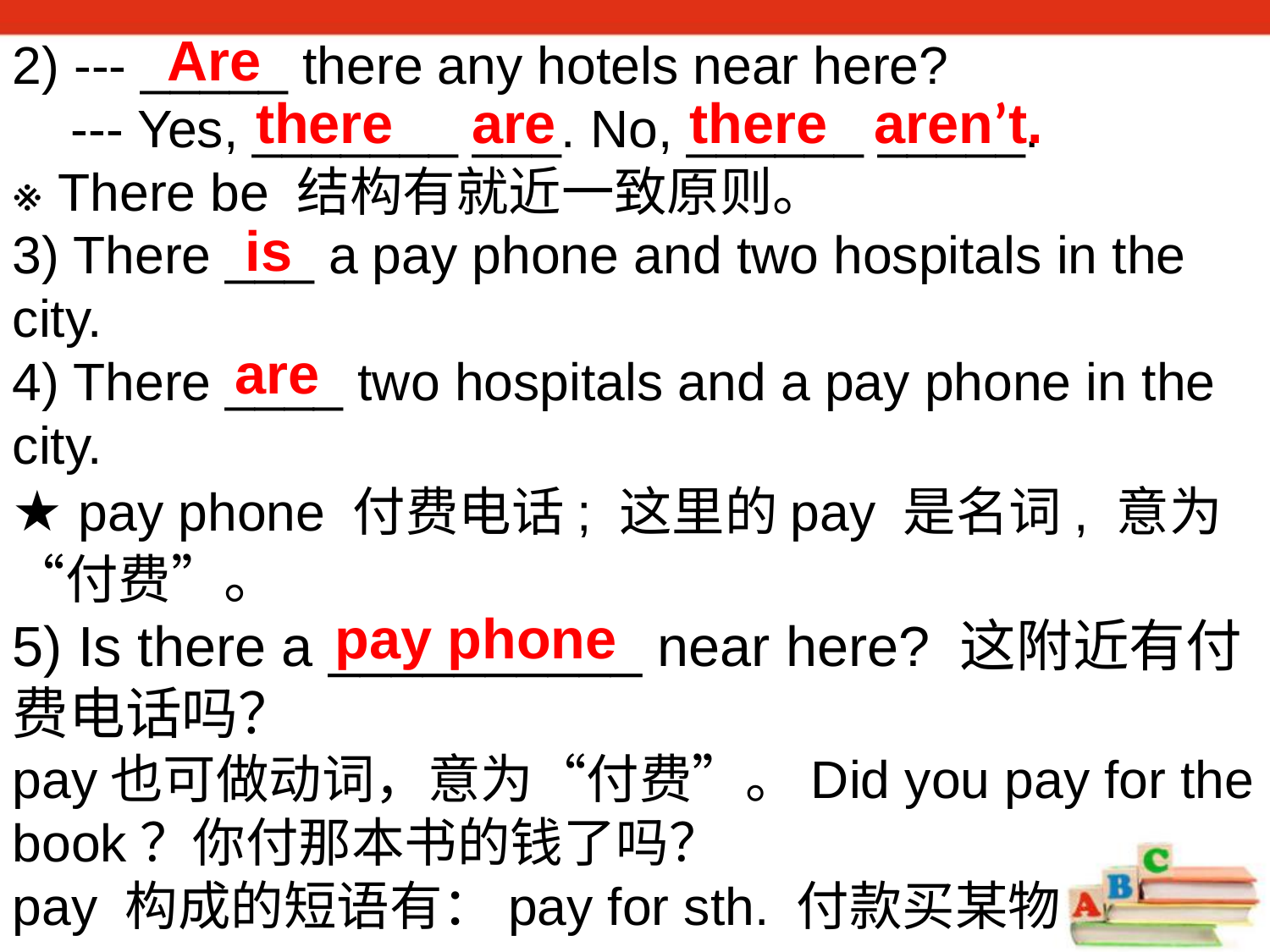

Are
2) --- _____ there any hotels near here?
    --- Yes, _______ ___. No, ______ _____.
※ There be 结构有就近一致原则。
3) There ___ a pay phone and two hospitals in the city.
4) There ____ two hospitals and a pay phone in the city.
★ pay phone 付费电话; 这里的pay 是名词, 意为“付费”。
5) Is there a __________ near here? 这附近有付费电话吗？
pay也可做动词，意为“付费”。Did you pay for the book？你付那本书的钱了吗？
pay 构成的短语有：pay for sth. 付款买某物
there     are
there   aren’t.
is
are
 pay phone